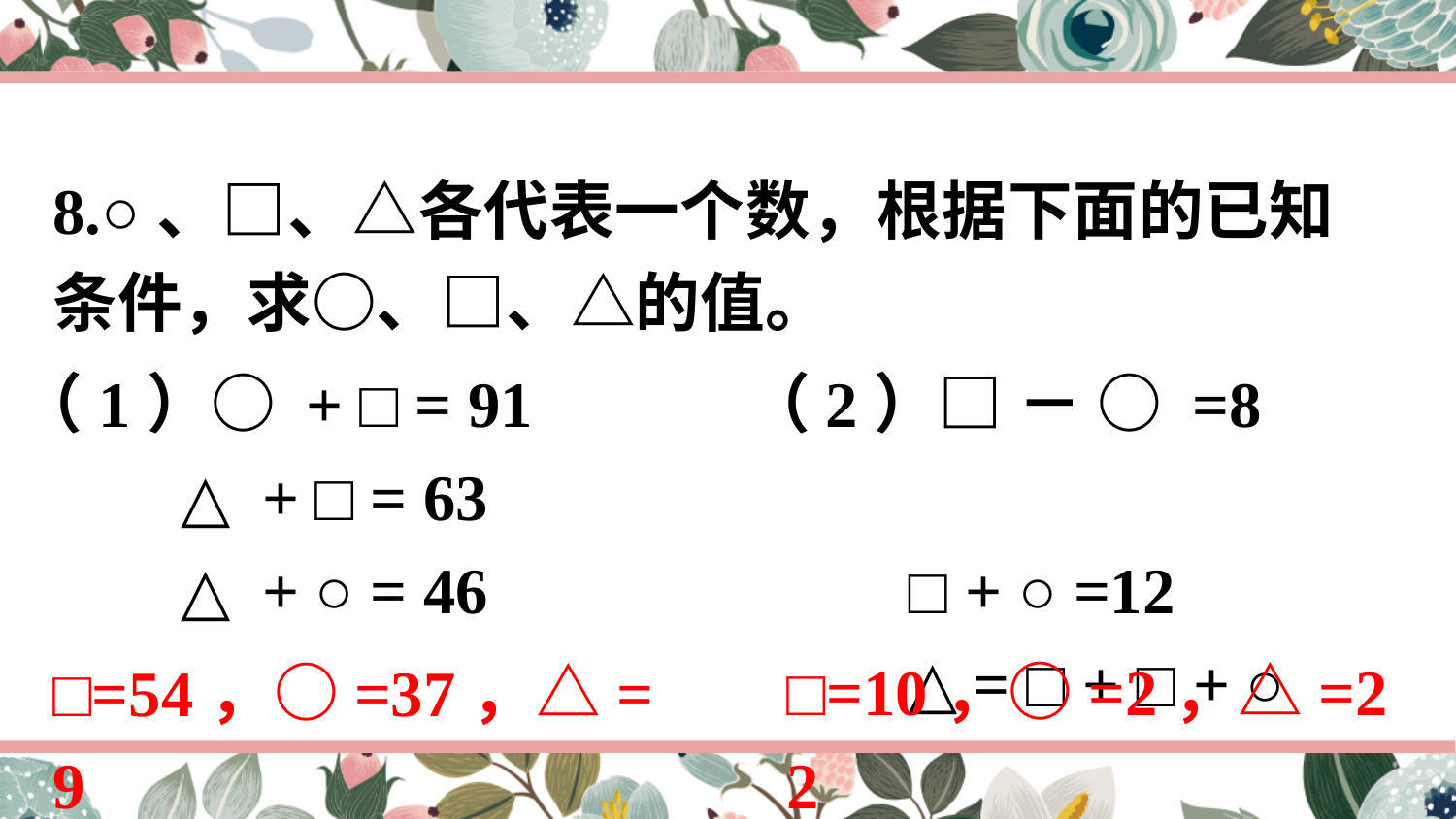

8.○、□、△各代表一个数，根据下面的已知条件，求○、□、△的值。
（1）○ + □ = 91
          △ + □ = 63
          △ + ○ = 46
（2）□ － ○ =8
          □ + ○ =12
          △= □ + □ + ○
□=10，○=2，△=22
□=54，○=37，△=9